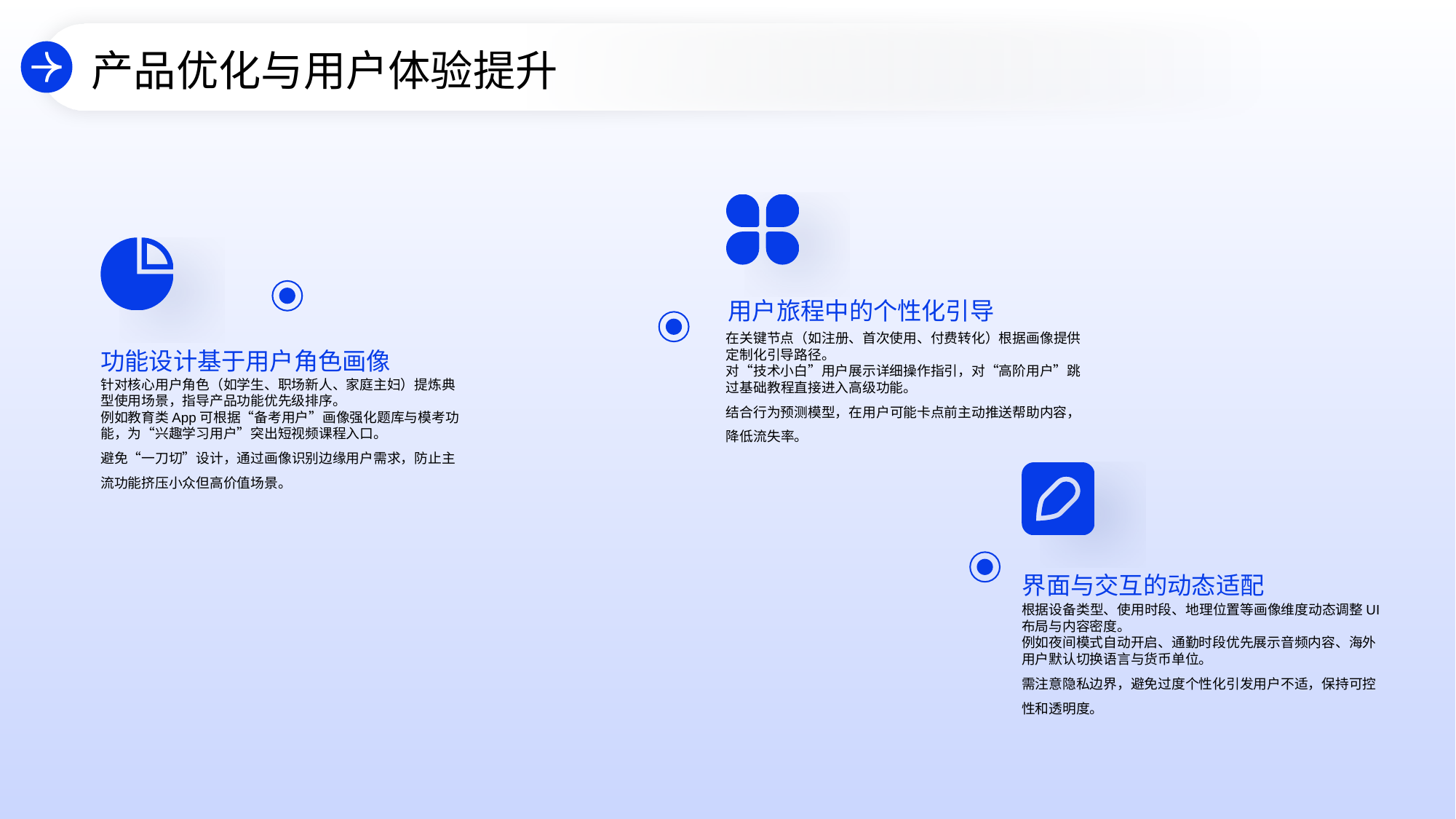

产品优化与用户体验提升

用户旅程中的个性化引导

在关键节点（如注册、首次使用、付费转化）根据画像提供定制化引导路径。
对“技术小白”用户展示详细操作指引，对“高阶用户”跳过基础教程直接进入高级功能。
结合行为预测模型，在用户可能卡点前主动推送帮助内容，降低流失率。
功能设计基于用户角色画像
针对核心用户角色（如学生、职场新人、家庭主妇）提炼典型使用场景，指导产品功能优先级排序。
例如教育类App可根据“备考用户”画像强化题库与模考功能，为“兴趣学习用户”突出短视频课程入口。
避免“一刀切”设计，通过画像识别边缘用户需求，防止主流功能挤压小众但高价值场景。

界面与交互的动态适配
根据设备类型、使用时段、地理位置等画像维度动态调整UI布局与内容密度。
例如夜间模式自动开启、通勤时段优先展示音频内容、海外用户默认切换语言与货币单位。
需注意隐私边界，避免过度个性化引发用户不适，保持可控性和透明度。